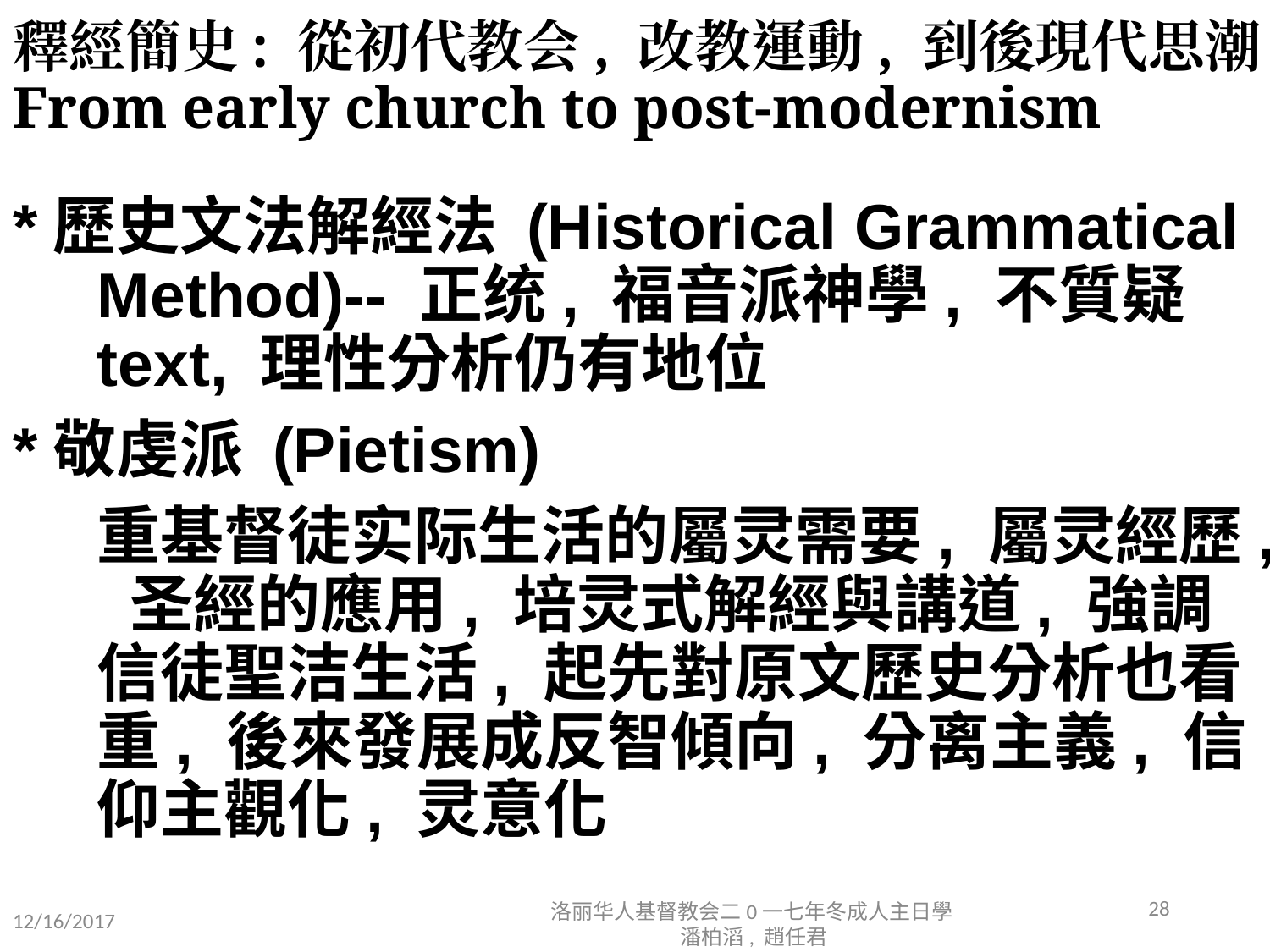

# 釋經簡史: 從初代教会, 改教運動, 到後現代思潮 From early church to post-modernism
*歷史文法解經法 (Historical Grammatical Method)-- 正统, 福音派神學, 不質疑text, 理性分析仍有地位
*敬虔派 (Pietism)
	重基督徒实际生活的屬灵需要, 屬灵經歷, 圣經的應用, 培灵式解經與講道, 強調信徒聖洁生活, 起先對原文歷史分析也看重, 後來發展成反智傾向, 分离主義, 信仰主觀化, 灵意化

28
12/16/2017
洛丽华人基督教会二0一七年冬成人主日學   潘柏滔, 趙任君